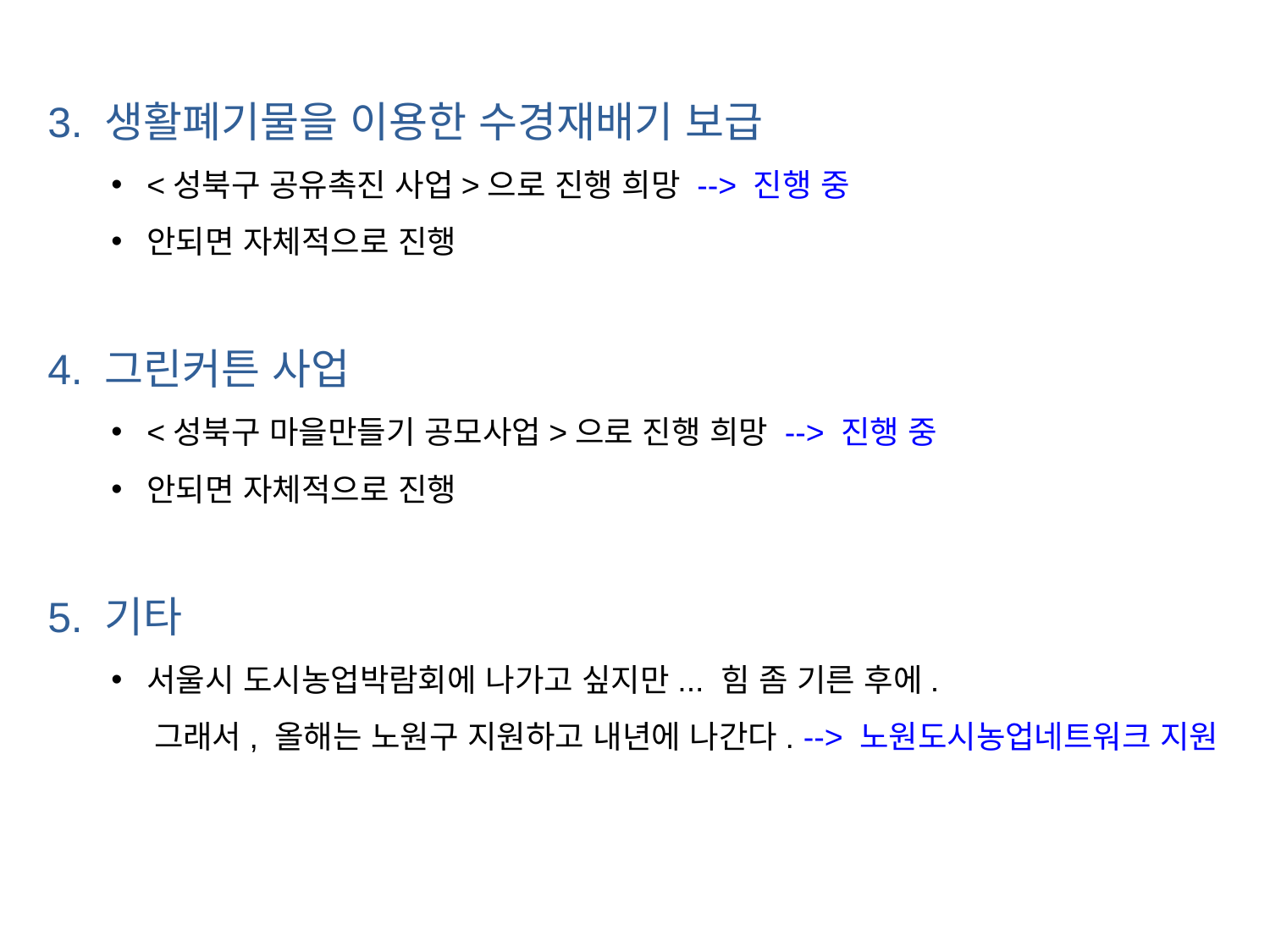

3. 생활폐기물을 이용한 수경재배기 보급
<성북구 공유촉진 사업>으로 진행 희망 --> 진행 중
안되면 자체적으로 진행

4. 그린커튼 사업
<성북구 마을만들기 공모사업>으로 진행 희망 --> 진행 중
안되면 자체적으로 진행

5. 기타
서울시 도시농업박람회에 나가고 싶지만... 힘 좀 기른 후에.
    그래서, 올해는 노원구 지원하고 내년에 나간다. --> 노원도시농업네트워크 지원